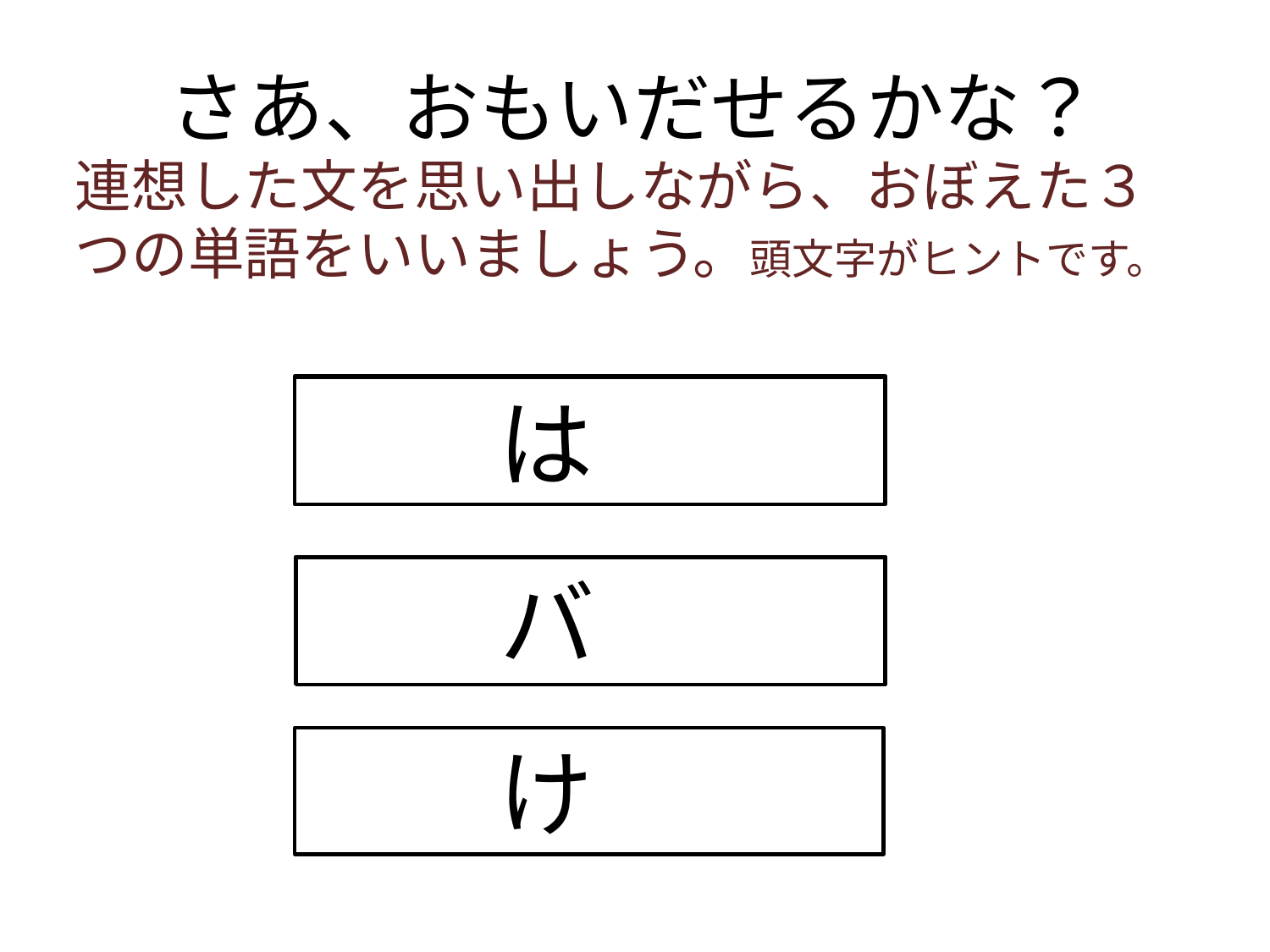

# さあ、おもいだせるかな？
連想した文を思い出しながら、おぼえた３つの単語をいいましょう。頭文字がヒントです。
た す け
　　は
あ ぶ ら
　　バ
　　け